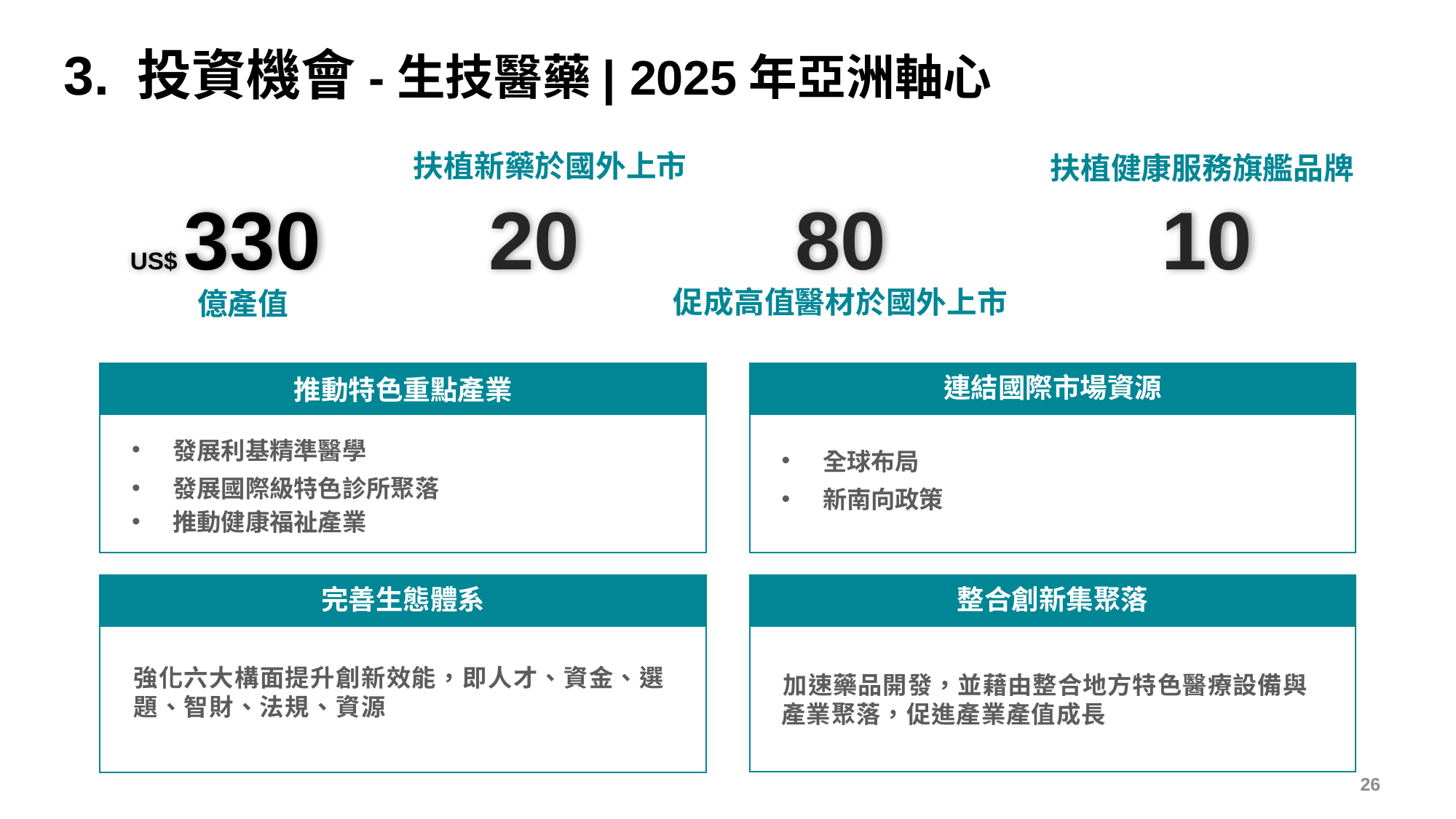

3. 投資機會-生技醫藥| 2025年亞洲軸心
扶植新藥於國外上市
扶植健康服務旗艦品牌
US$ 330
20
80
10
促成高值醫材於國外上市
億產值
連結國際市場資源
推動特色重點產業
發展利基精準醫學
發展國際級特色診所聚落
推動健康福祉產業
全球布局
新南向政策
完善生態體系
整合創新集聚落
強化六大構面提升創新效能，即人才、資金、選題、智財、法規、資源
加速藥品開發，並藉由整合地方特色醫療設備與產業聚落，促進產業產值成長
26